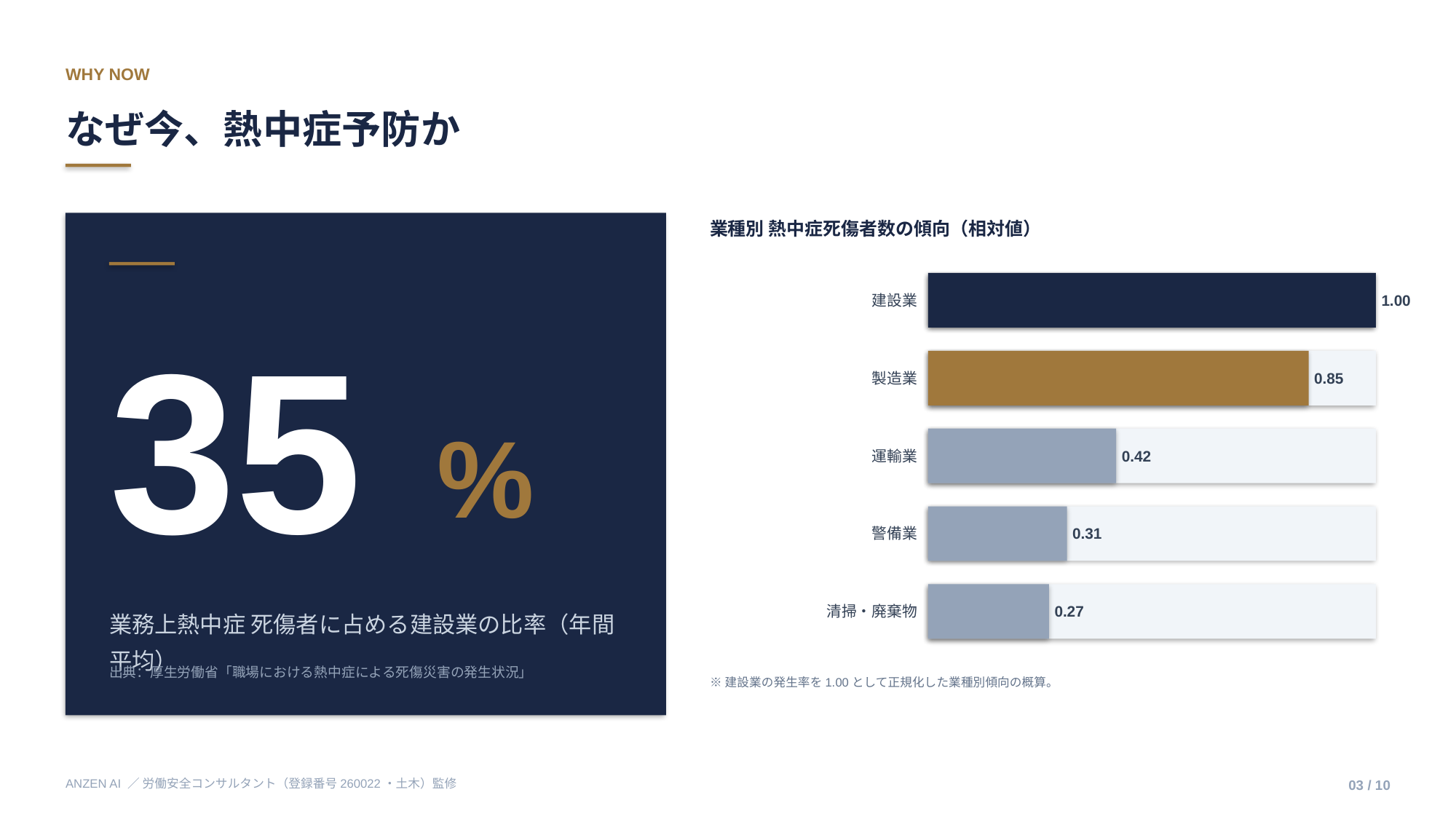

WHY NOW
なぜ今、熱中症予防か

業種別 熱中症死傷者数の傾向（相対値）

建設業
1.00
35

製造業
0.85
%

運輸業
0.42

警備業
0.31

清掃・廃棄物
0.27
業務上熱中症 死傷者に占める建設業の比率（年間平均）
出典：厚生労働省「職場における熱中症による死傷災害の発生状況」
※建設業の発生率を1.00として正規化した業種別傾向の概算。
ANZEN AI ／ 労働安全コンサルタント（登録番号260022・土木）監修
03 / 10